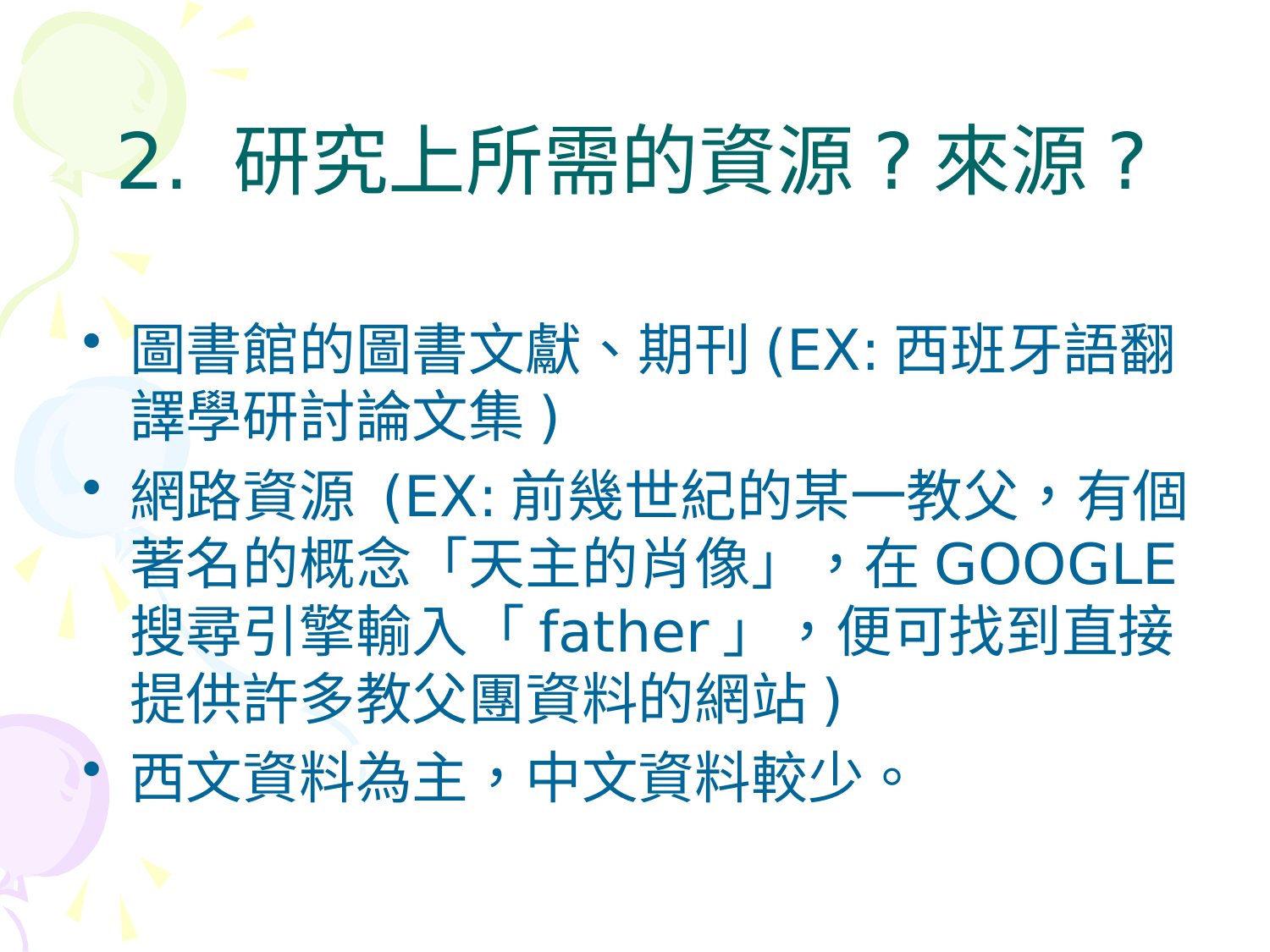

# 2. 研究上所需的資源?來源?

圖書館的圖書文獻、期刊(EX:西班牙語翻譯學研討論文集)
網路資源 (EX:前幾世紀的某一教父，有個著名的概念「天主的肖像」，在GOOGLE搜尋引擎輸入「father」，便可找到直接提供許多教父團資料的網站)
西文資料為主，中文資料較少。